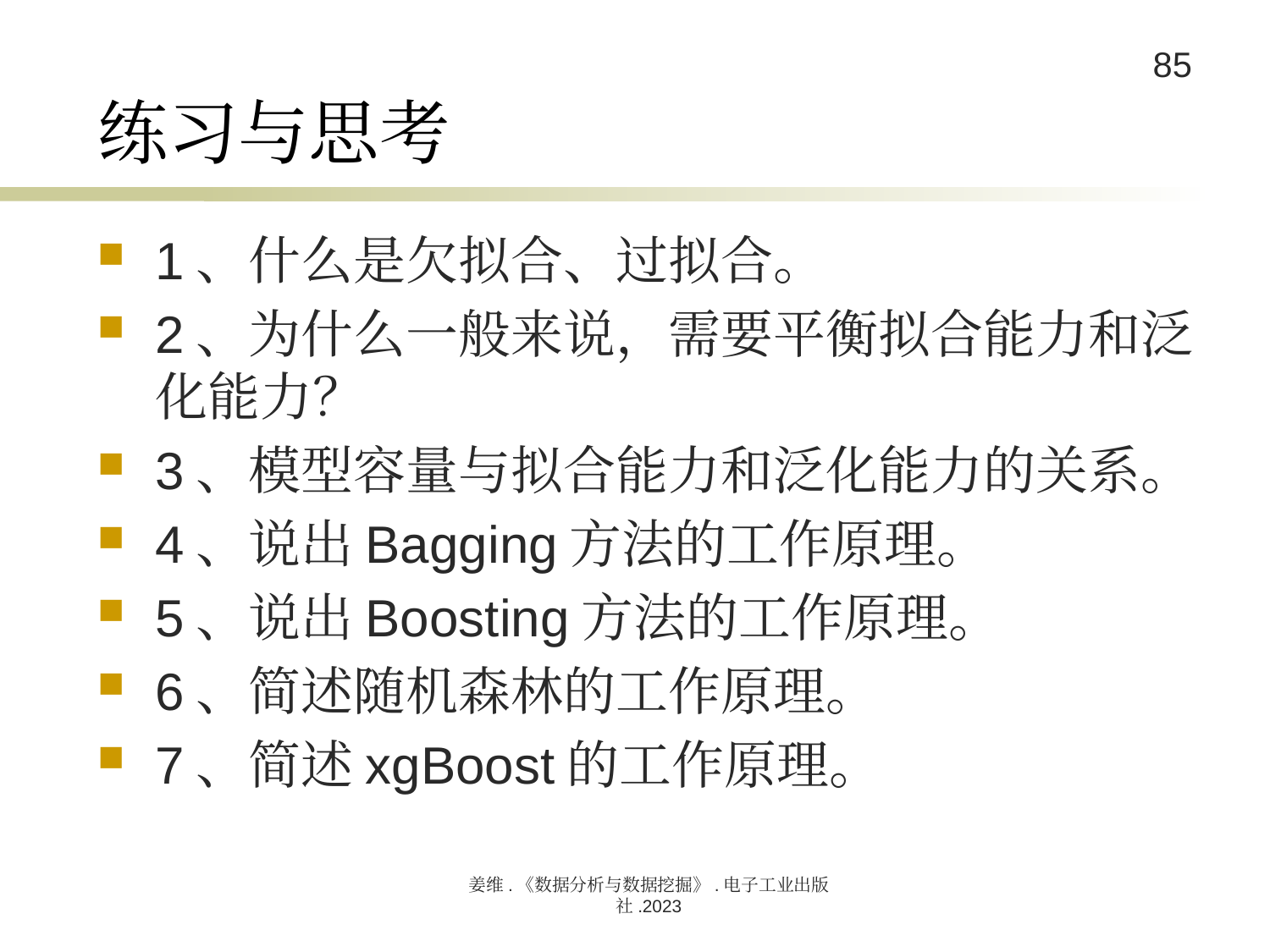

# 练习与思考
1、什么是欠拟合、过拟合。
2、为什么一般来说，需要平衡拟合能力和泛化能力？
3、模型容量与拟合能力和泛化能力的关系。
4、说出Bagging方法的工作原理。
5、说出Boosting方法的工作原理。
6、简述随机森林的工作原理。
7、简述xgBoost的工作原理。
姜维.《数据分析与数据挖掘》.电子工业出版社.2023